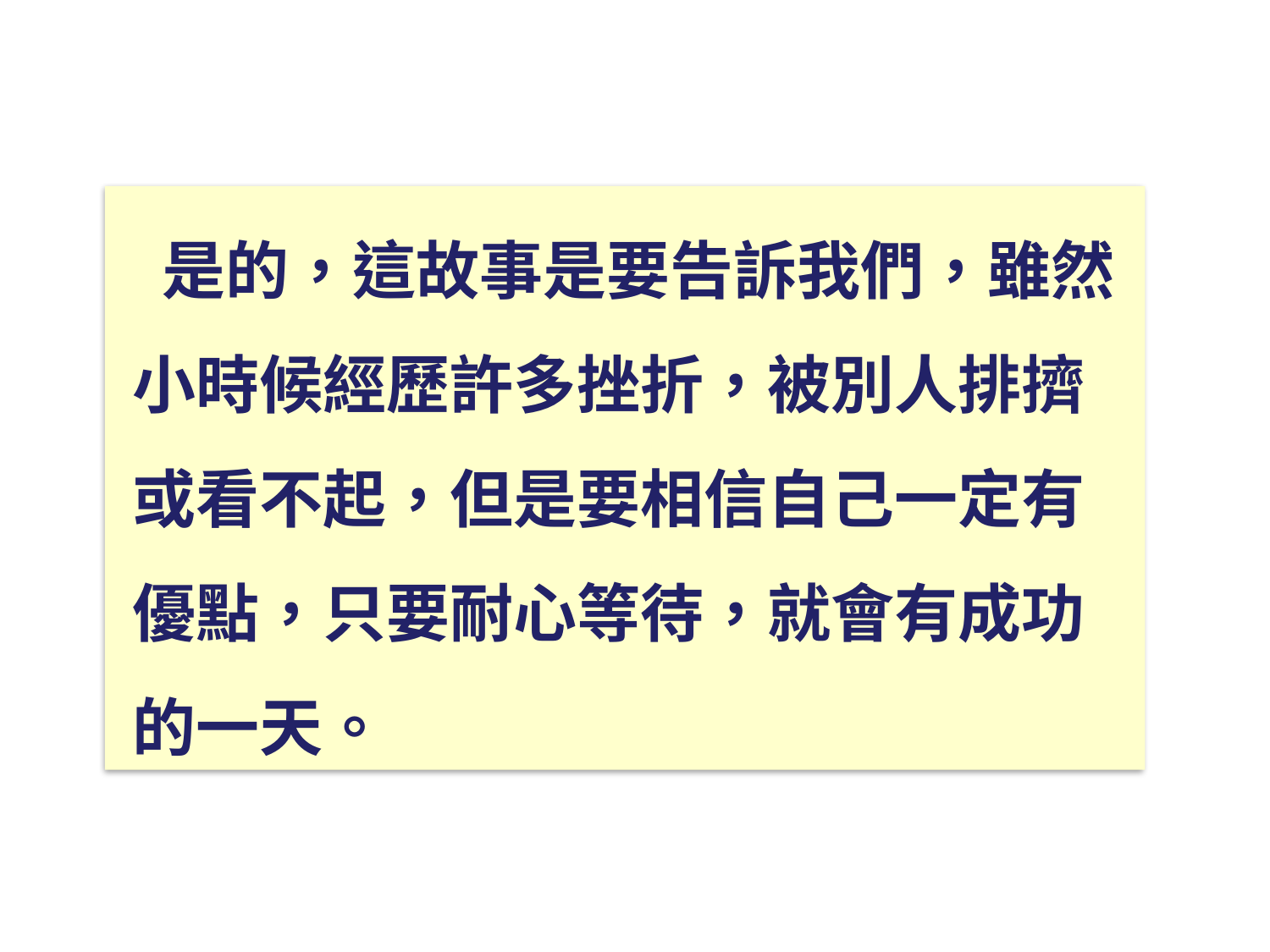

是的，這故事是要告訴我們，雖然小時候經歷許多挫折，被別人排擠或看不起，但是要相信自己一定有優點，只要耐心等待，就會有成功的一天。